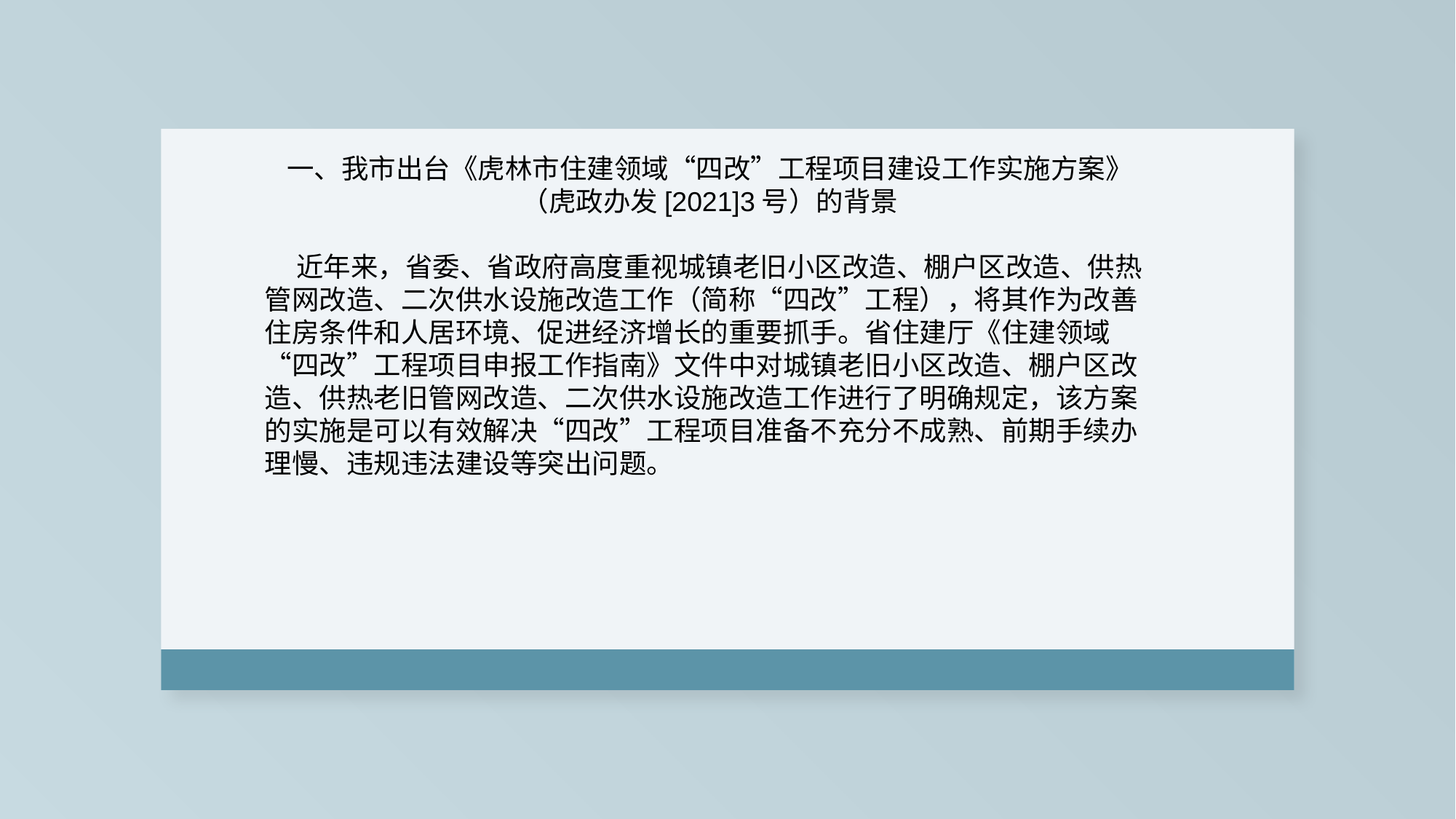

一、我市出台《虎林市住建领域“四改”工程项目建设工作实施方案》（虎政办发[2021]3号）的背景

    近年来，省委、省政府高度重视城镇老旧小区改造、棚户区改造、供热管网改造、二次供水设施改造工作（简称“四改”工程），将其作为改善住房条件和人居环境、促进经济增长的重要抓手。省住建厅《住建领域“四改”工程项目申报工作指南》文件中对城镇老旧小区改造、棚户区改造、供热老旧管网改造、二次供水设施改造工作进行了明确规定，该方案的实施是可以有效解决“四改”工程项目准备不充分不成熟、前期手续办理慢、违规违法建设等突出问题。